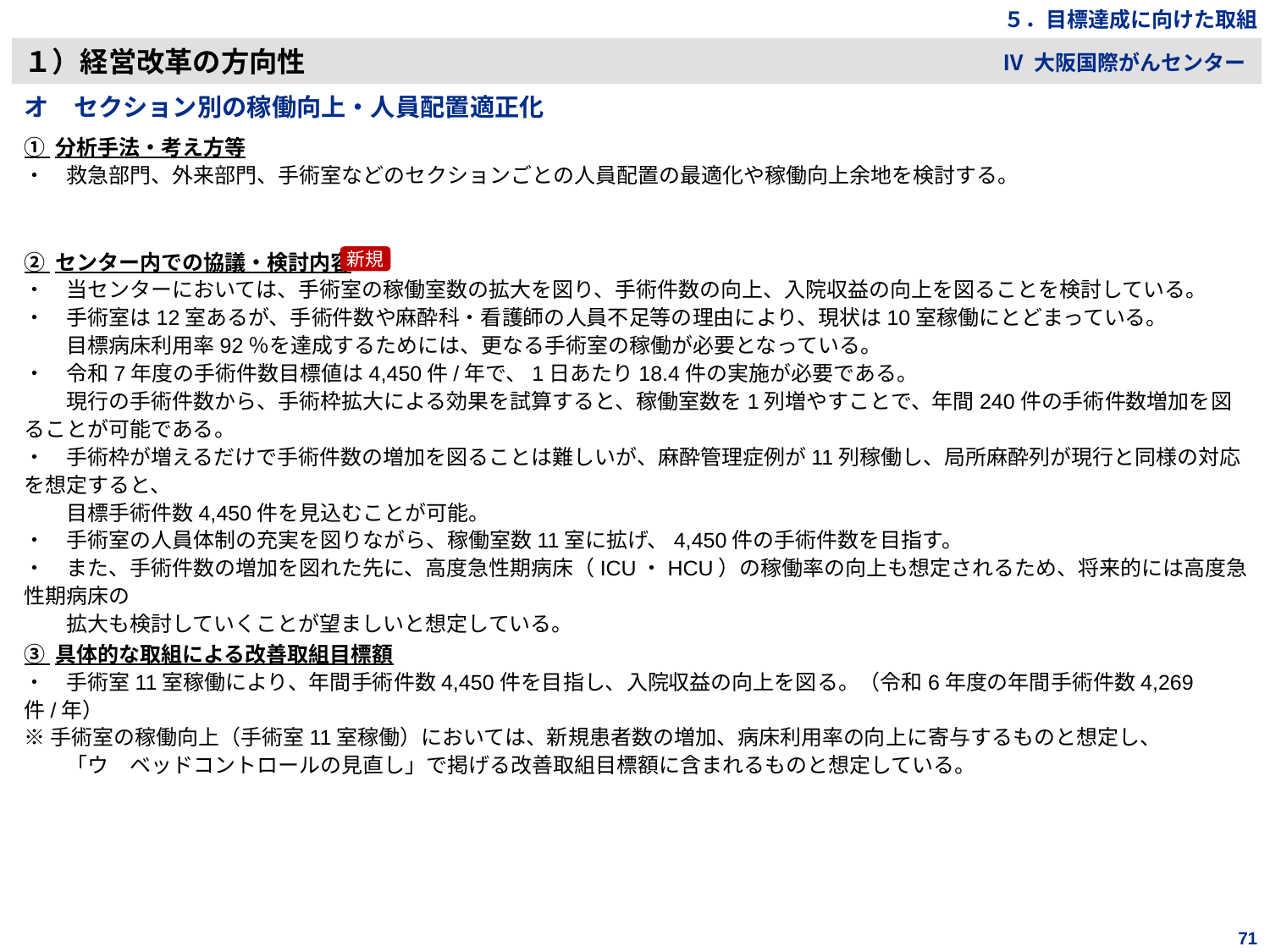

５．目標達成に向けた取組
１）経営改革の方向性
Ⅳ 大阪国際がんセンター
オ　セクション別の稼働向上・人員配置適正化
① 分析手法・考え方等
・　救急部門、外来部門、手術室などのセクションごとの人員配置の最適化や稼働向上余地を検討する。
② センター内での協議・検討内容
・　当センターにおいては、手術室の稼働室数の拡大を図り、手術件数の向上、入院収益の向上を図ることを検討している。
・　手術室は12室あるが、手術件数や麻酔科・看護師の人員不足等の理由により、現状は10室稼働にとどまっている。
　　目標病床利用率92％を達成するためには、更なる手術室の稼働が必要となっている。
・　令和7年度の手術件数目標値は4,450件/年で、1日あたり18.4件の実施が必要である。
　　現行の手術件数から、手術枠拡大による効果を試算すると、稼働室数を1列増やすことで、年間240件の手術件数増加を図ることが可能である。
・　手術枠が増えるだけで手術件数の増加を図ることは難しいが、麻酔管理症例が11列稼働し、局所麻酔列が現行と同様の対応を想定すると、
　　目標手術件数4,450件を見込むことが可能。
・　手術室の人員体制の充実を図りながら、稼働室数11室に拡げ、4,450件の手術件数を目指す。
・　また、手術件数の増加を図れた先に、高度急性期病床（ICU・HCU）の稼働率の向上も想定されるため、将来的には高度急性期病床の
　　拡大も検討していくことが望ましいと想定している。
新規
③ 具体的な取組による改善取組目標額
・　手術室11室稼働により、年間手術件数4,450件を目指し、入院収益の向上を図る。（令和6年度の年間手術件数4,269件/年）
※手術室の稼働向上（手術室11室稼働）においては、新規患者数の増加、病床利用率の向上に寄与するものと想定し、
　　「ウ　ベッドコントロールの見直し」で掲げる改善取組目標額に含まれるものと想定している。
71